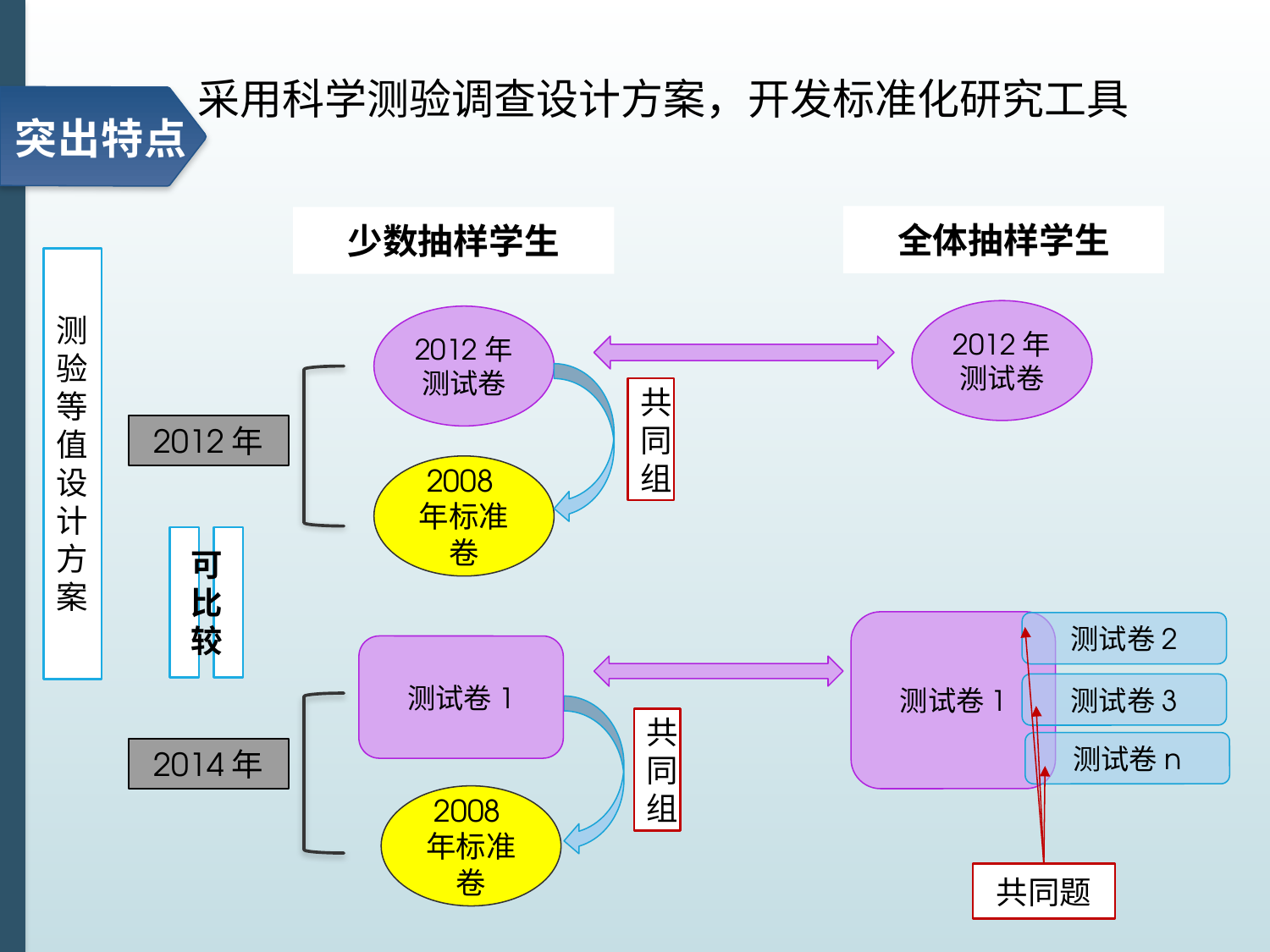

采用科学测验调查设计方案，开发标准化研究工具
突出特点
全体抽样学生
少数抽样学生
2012年
测试卷
2012年
测试卷

共同组
2012年
2008年标准卷

共同组
2014年
2008年标准卷
共同题
可比较
测试卷1
测试卷2
测试卷1
测试卷3
测试卷n

测验等值设计方案